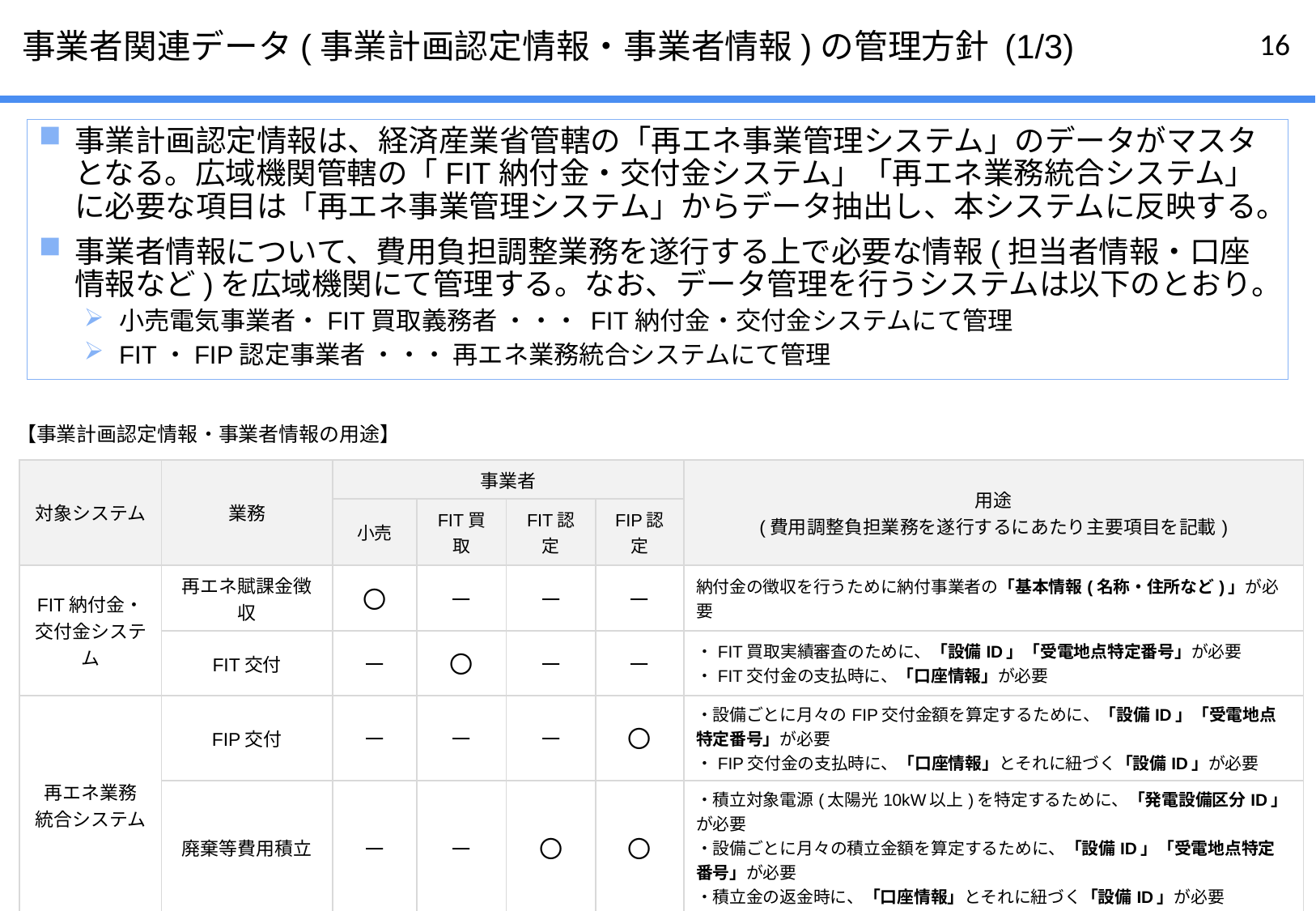

# 事業者関連データ(事業計画認定情報・事業者情報)の管理方針 (1/3)
事業計画認定情報は、経済産業省管轄の「再エネ事業管理システム」のデータがマスタとなる。広域機関管轄の「FIT納付金・交付金システム」「再エネ業務統合システム」に必要な項目は「再エネ事業管理システム」からデータ抽出し、本システムに反映する。
事業者情報について、費用負担調整業務を遂行する上で必要な情報(担当者情報・口座情報など)を広域機関にて管理する。なお、データ管理を行うシステムは以下のとおり。
小売電気事業者・FIT買取義務者 ・・・ FIT納付金・交付金システムにて管理
FIT・FIP認定事業者 ・・・ 再エネ業務統合システムにて管理
【事業計画認定情報・事業者情報の用途】
| 対象システム | 業務 | 事業者 |  |  |  | 用途 (費用調整負担業務を遂行するにあたり主要項目を記載) |
| --- | --- | --- | --- | --- | --- | --- |
|  |  | 小売 | FIT買取 | FIT認定 | FIP認定 |  |
| FIT納付金・ 交付金システム | 再エネ賦課金徴収 | 〇 | － | － | － | 納付金の徴収を行うために納付事業者の「基本情報(名称・住所など)」が必要 |
|  | FIT交付 | － | 〇 | － | － | ・FIT買取実績審査のために、「設備ID」「受電地点特定番号」が必要 ・FIT交付金の支払時に、「口座情報」が必要 |
| 再エネ業務 統合システム | FIP交付 | － | － | － | 〇 | ・設備ごとに月々のFIP交付金額を算定するために、「設備ID」「受電地点特定番号」が必要 ・FIP交付金の支払時に、「口座情報」とそれに紐づく「設備ID」が必要 |
|  | 廃棄等費用積立 | － | － | 〇 | 〇 | ・積立対象電源(太陽光10kW以上)を特定するために、「発電設備区分ID」が必要 ・設備ごとに月々の積立金額を算定するために、「設備ID」「受電地点特定番号」が必要 ・積立金の返金時に、「口座情報」とそれに紐づく「設備ID」が必要 |